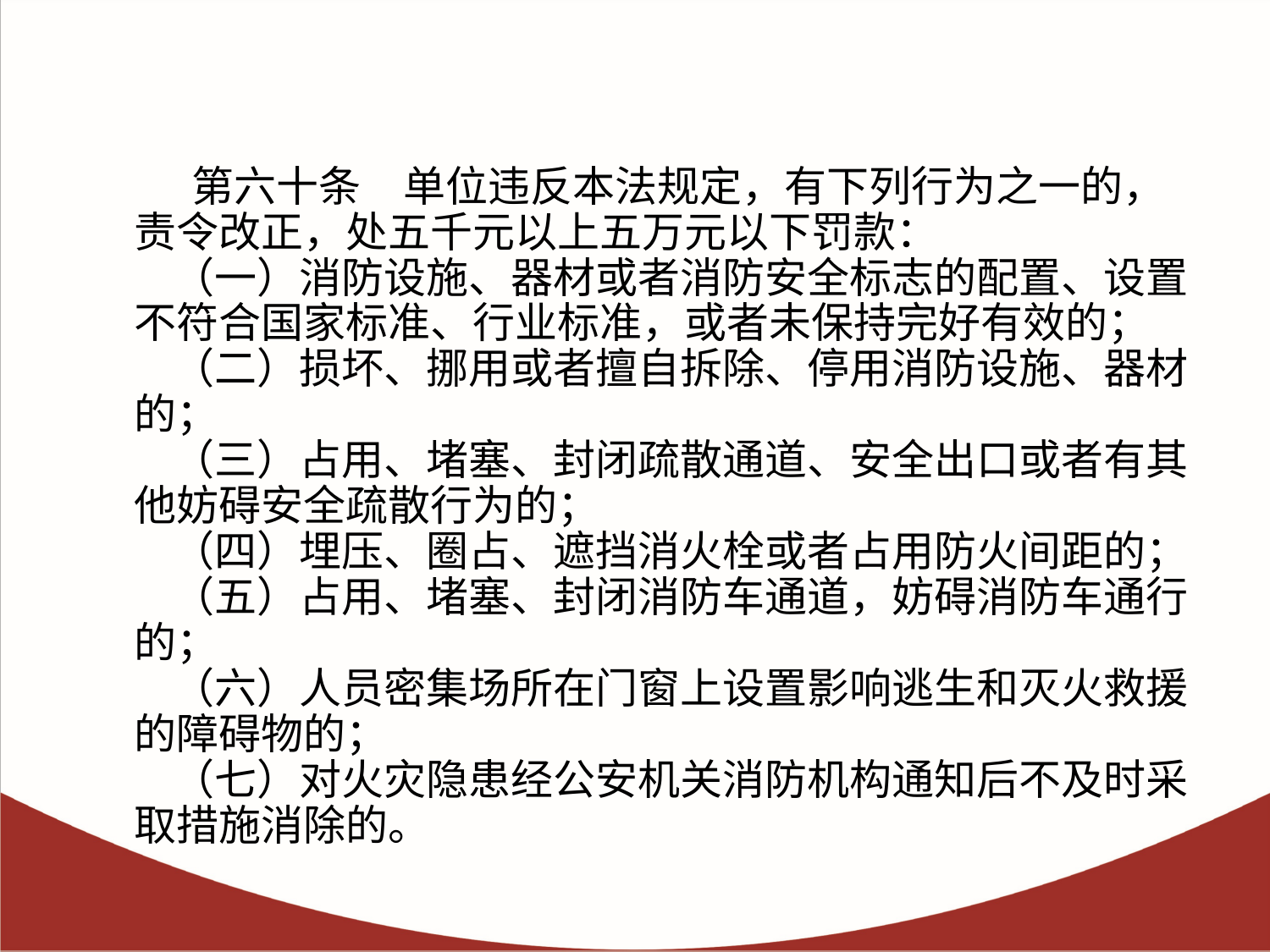

第六十条　单位违反本法规定，有下列行为之一的，责令改正，处五千元以上五万元以下罚款：
    （一）消防设施、器材或者消防安全标志的配置、设置不符合国家标准、行业标准，或者未保持完好有效的；
    （二）损坏、挪用或者擅自拆除、停用消防设施、器材的；
    （三）占用、堵塞、封闭疏散通道、安全出口或者有其他妨碍安全疏散行为的；
    （四）埋压、圈占、遮挡消火栓或者占用防火间距的；
    （五）占用、堵塞、封闭消防车通道，妨碍消防车通行的；
    （六）人员密集场所在门窗上设置影响逃生和灭火救援的障碍物的；
    （七）对火灾隐患经公安机关消防机构通知后不及时采取措施消除的。